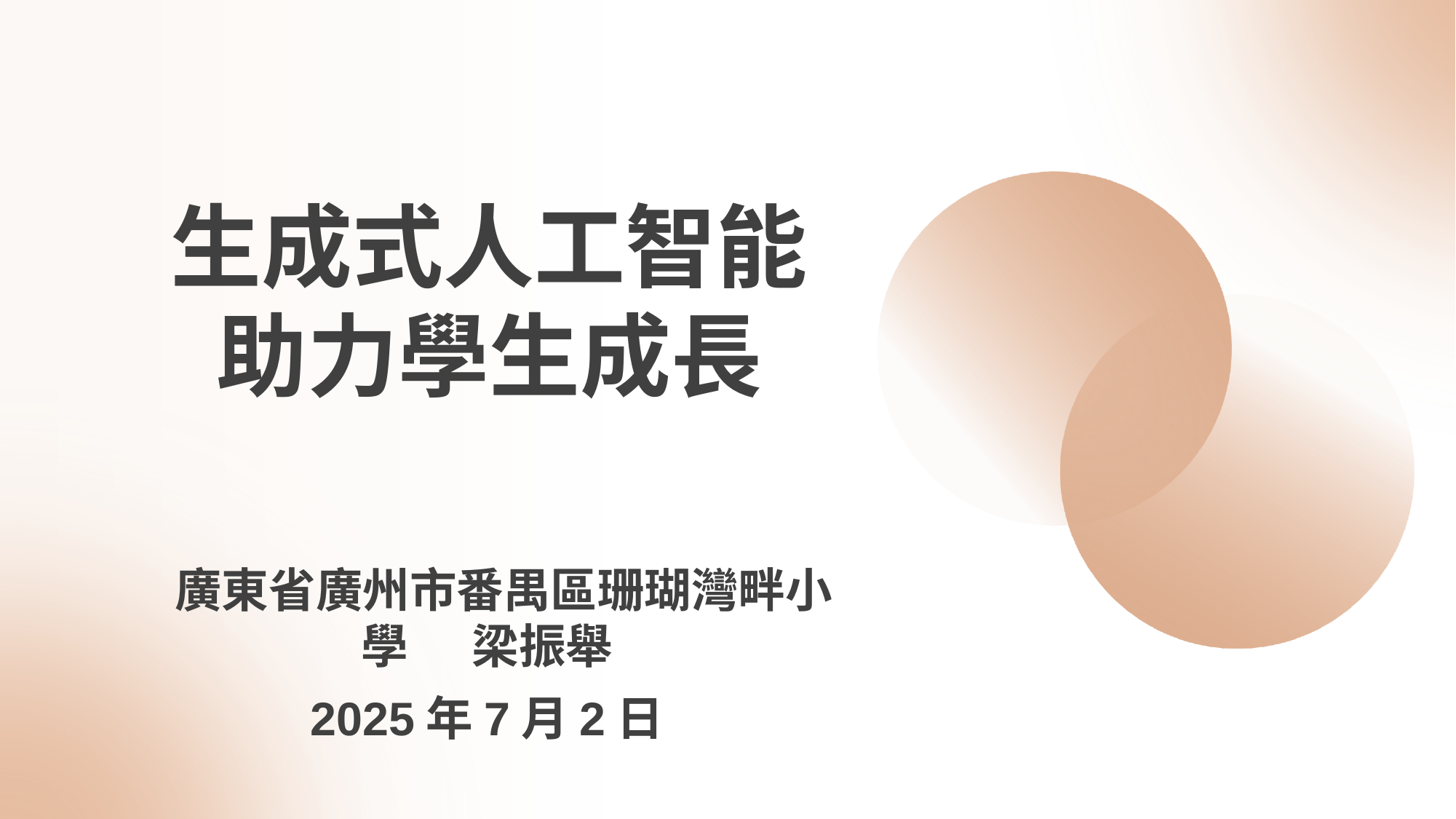

# 生成式人工智能 助力學生成長
  廣東省廣州市番禺區珊瑚灣畔小學      梁振舉
2025年7月2日